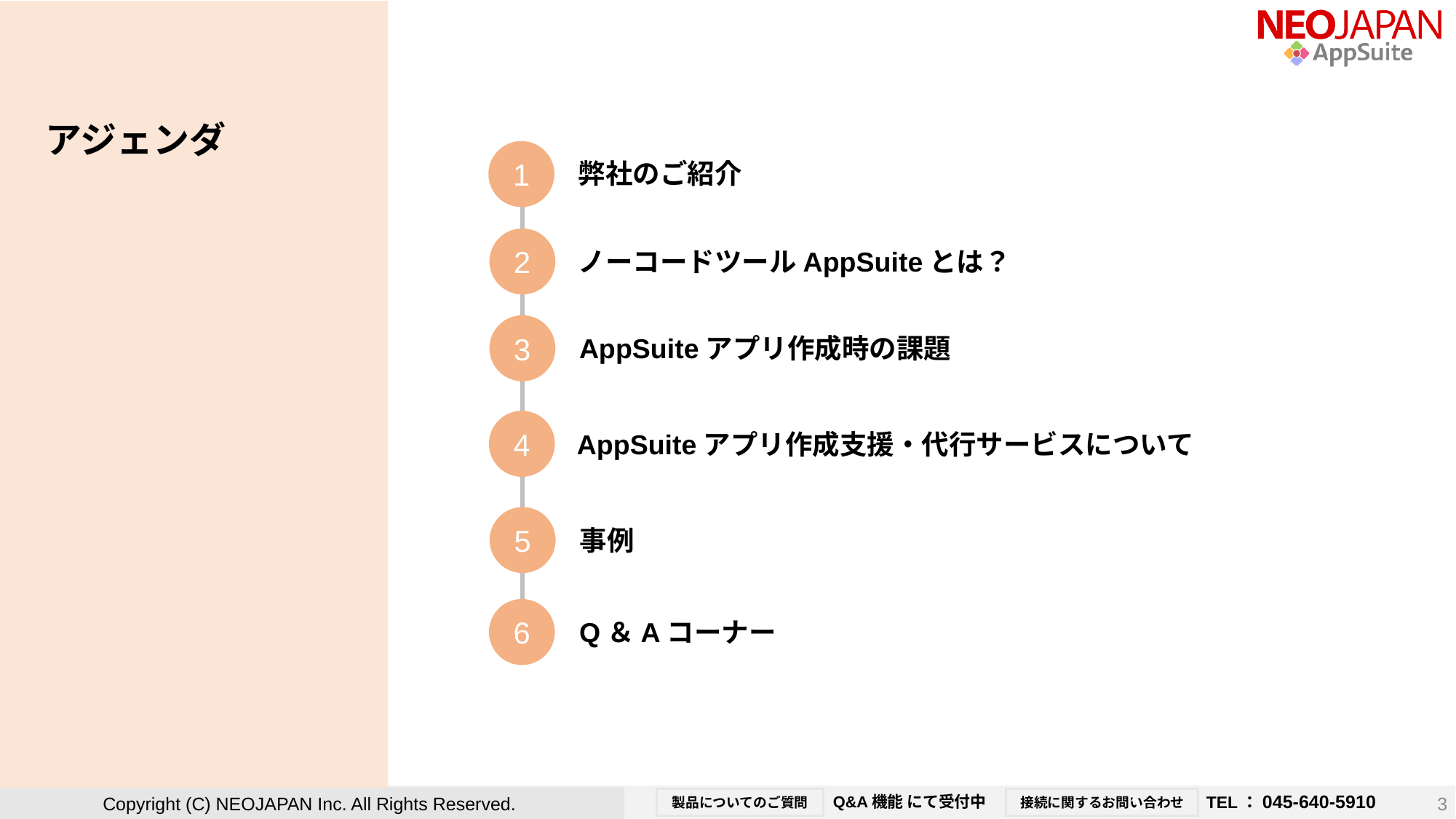

# アジェンダ
1
弊社のご紹介
2
ノーコードツールAppSuiteとは？
3
AppSuiteアプリ作成時の課題
4
AppSuiteアプリ作成支援・代行サービスについて
5
事例
6
Q＆Aコーナー
3
3